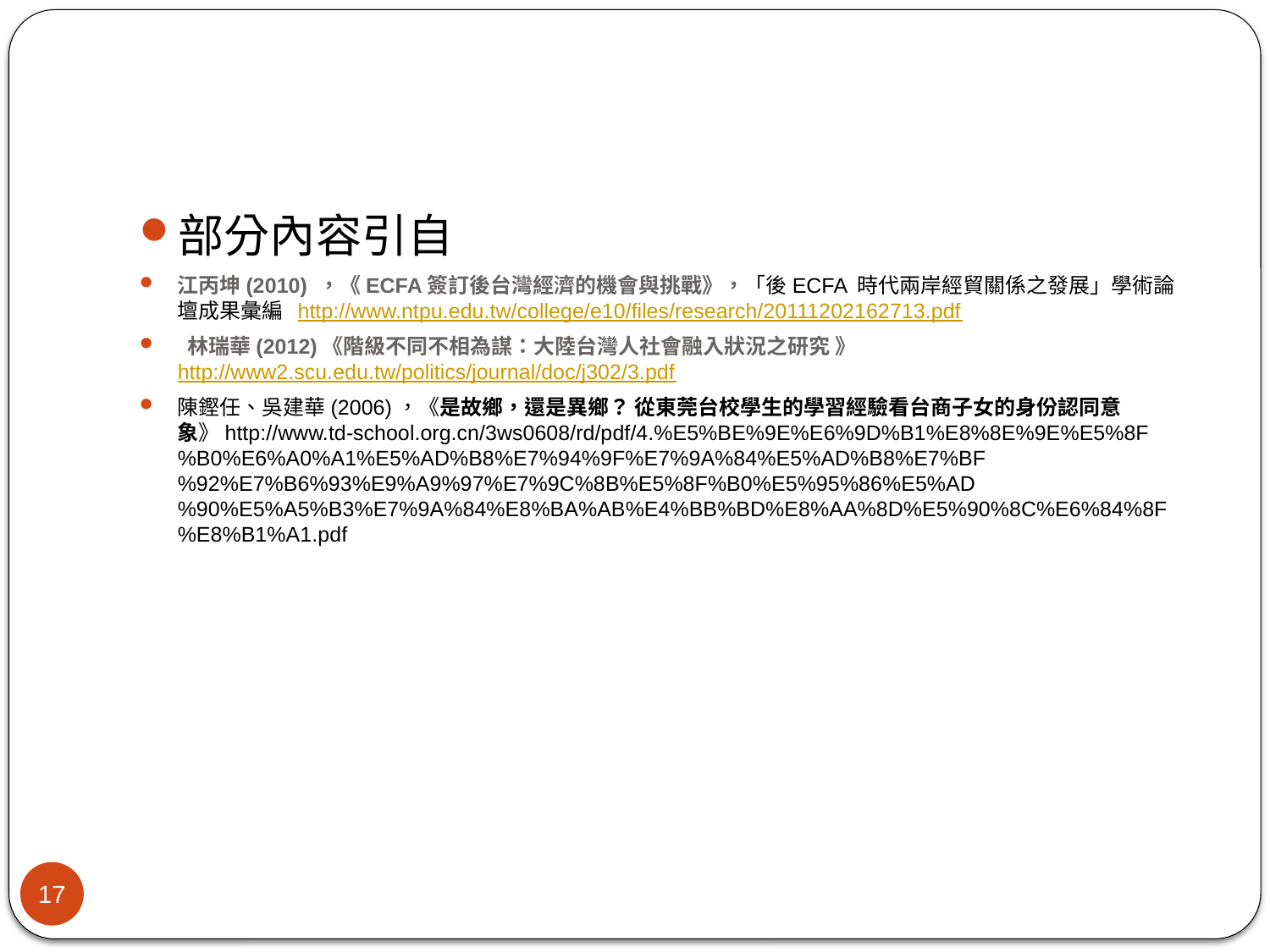

#
部分內容引自
江丙坤(2010) ，《ECFA簽訂後台灣經濟的機會與挑戰》，「後ECFA 時代兩岸經貿關係之發展」學術論壇成果彙編  http://www.ntpu.edu.tw/college/e10/files/research/20111202162713.pdf
 林瑞華(2012)《階級不同不相為謀：大陸台灣人社會融入狀況之研究 》http://www2.scu.edu.tw/politics/journal/doc/j302/3.pdf
陳鏗任、吳建華(2006)，《是故鄉，還是異鄉？ 從東莞台校學生的學習經驗看台商子女的身份認同意象》http://www.td-school.org.cn/3ws0608/rd/pdf/4.%E5%BE%9E%E6%9D%B1%E8%8E%9E%E5%8F%B0%E6%A0%A1%E5%AD%B8%E7%94%9F%E7%9A%84%E5%AD%B8%E7%BF%92%E7%B6%93%E9%A9%97%E7%9C%8B%E5%8F%B0%E5%95%86%E5%AD%90%E5%A5%B3%E7%9A%84%E8%BA%AB%E4%BB%BD%E8%AA%8D%E5%90%8C%E6%84%8F%E8%B1%A1.pdf

17